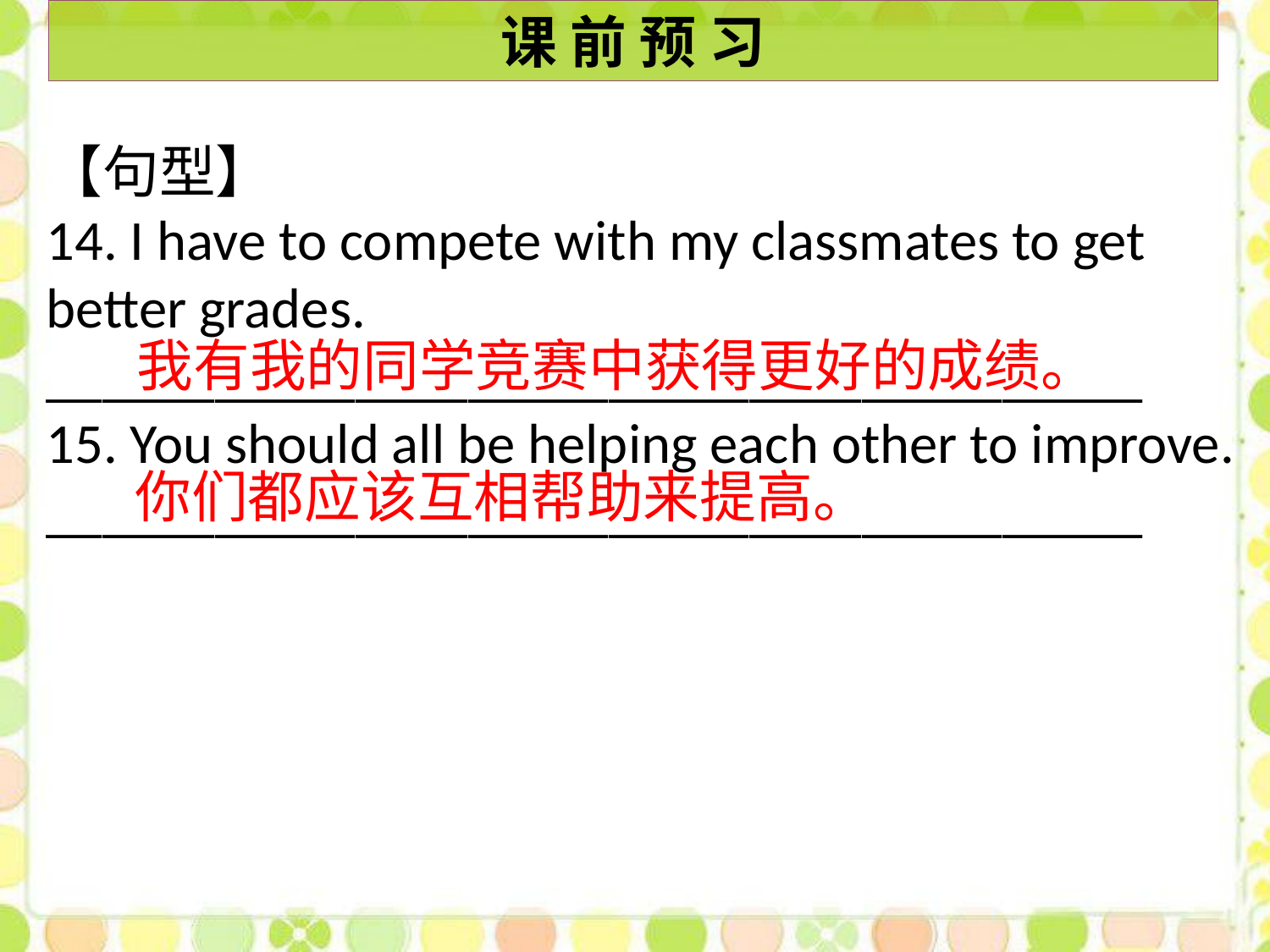

课 前 预 习
【句型】
14. I have to compete with my classmates to get better grades.
_______________________________________
15. You should all be helping each other to improve.
_______________________________________
我有我的同学竞赛中获得更好的成绩。
你们都应该互相帮助来提高。